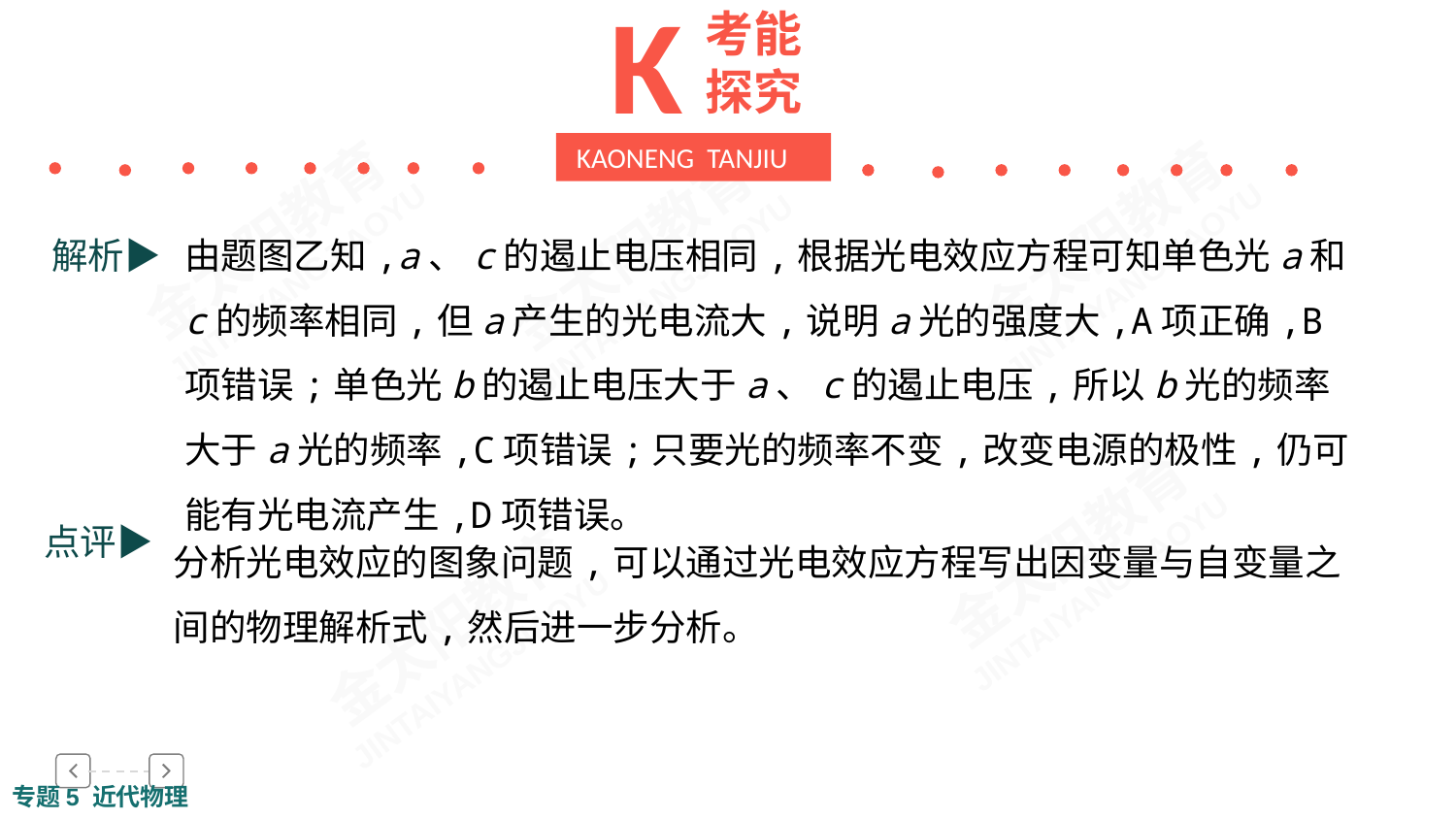

K
考能探究
 KAONENG  TANJIU

由题图乙知,a、c的遏止电压相同,根据光电效应方程可知单色光a和c的频率相同,但a产生的光电流大,说明a光的强度大,A项正确,B项错误;单色光b的遏止电压大于a、c的遏止电压,所以b光的频率大于a光的频率,C项错误;只要光的频率不变,改变电源的极性,仍可能有光电流产生,D项错误。
解析▶
点评▶
分析光电效应的图象问题,可以通过光电效应方程写出因变量与自变量之间的物理解析式,然后进一步分析。